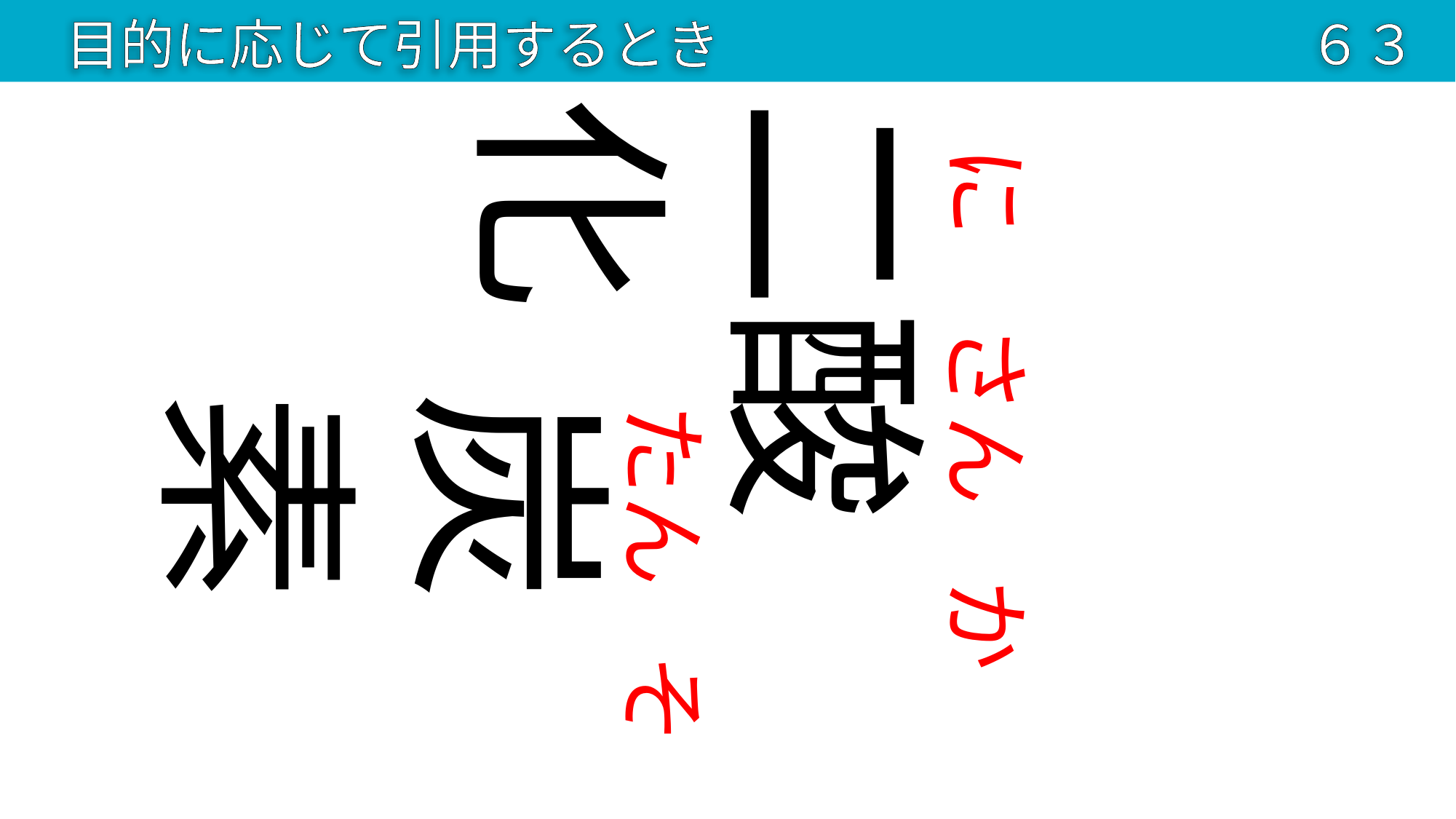

目的に応じて引用するとき
６３
二酸化
に
さん
炭素
たん
か
そ